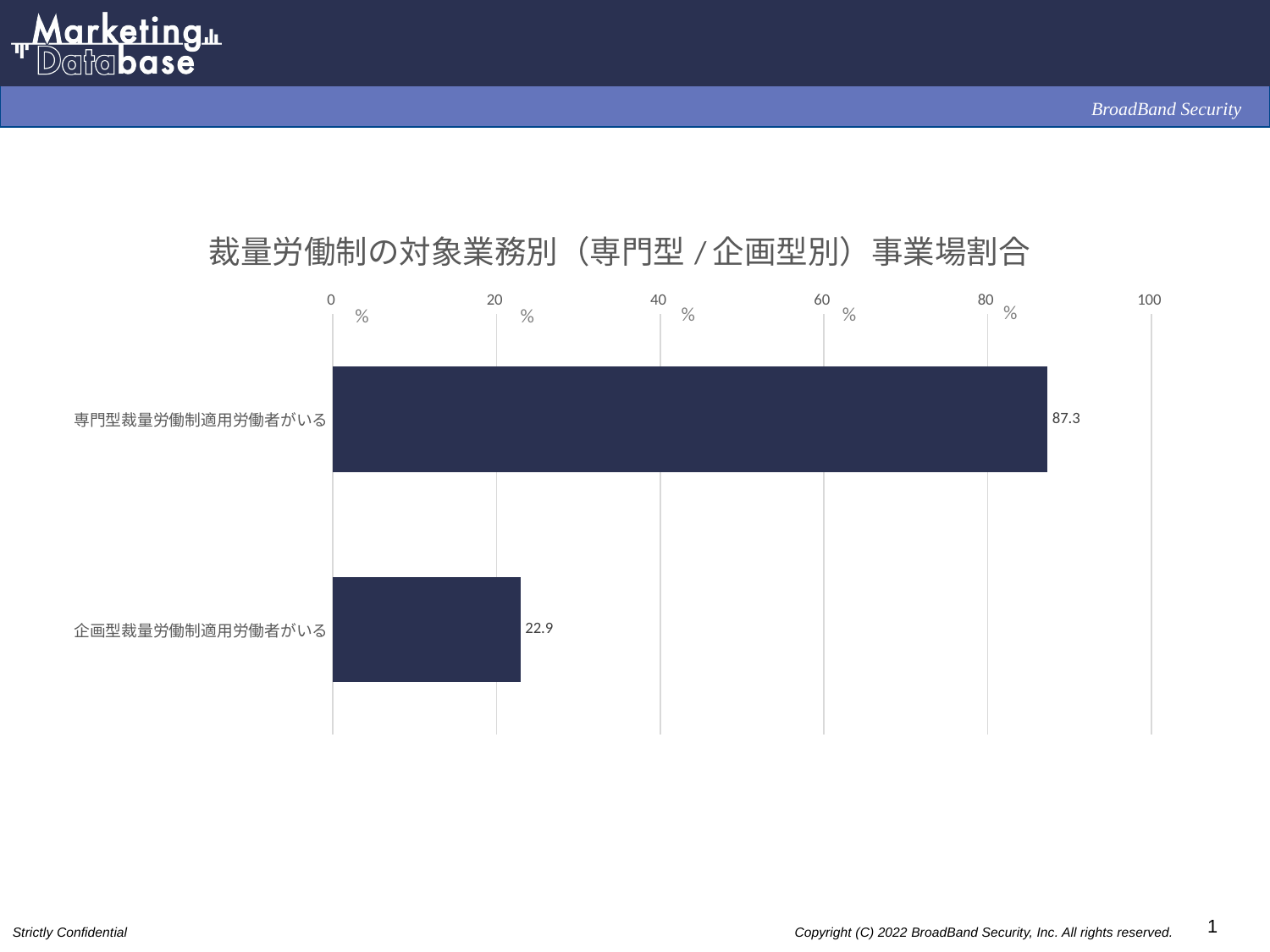

### Chart: 裁量労働制の対象業務別（専門型/企画型別）事業場割合

| Category |  |
|---|---|
| 専門型裁量労働制適用労働者がいる | 87.3 |
| 企画型裁量労働制適用労働者がいる | 22.9 |